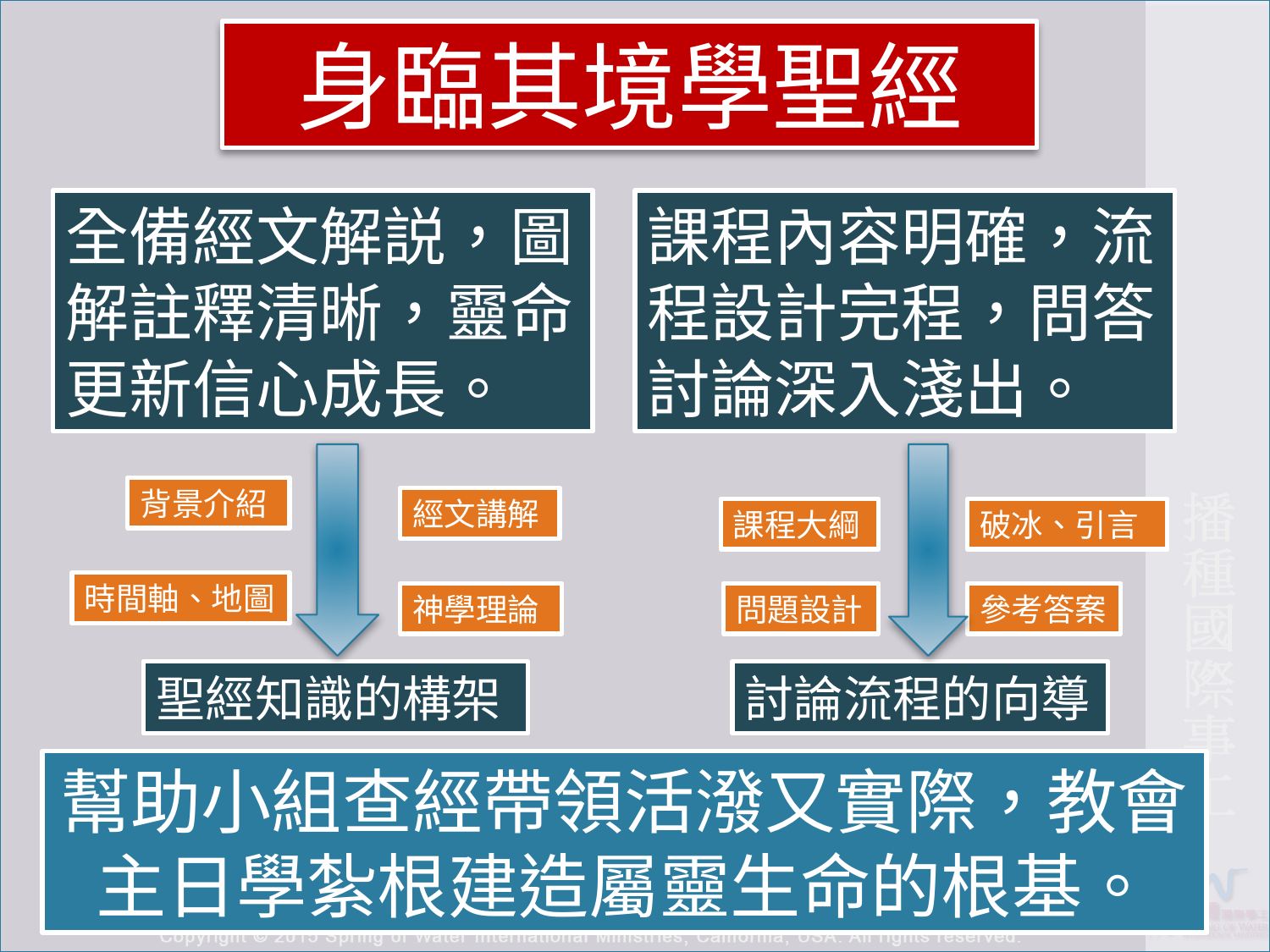

身臨其境學聖經
全備經文解説，圖解註釋清晰，靈命更新信心成長。
課程內容明確，流程設計完程，問答討論深入淺出。

背景介紹
經文講解
課程大綱
破冰、引言
時間軸、地圖
神學理論
問題設計
參考答案
聖經知識的構架
討論流程的向導
幫助小組查經帶領活潑又實際，教會主日學紮根建造屬靈生命的根基。